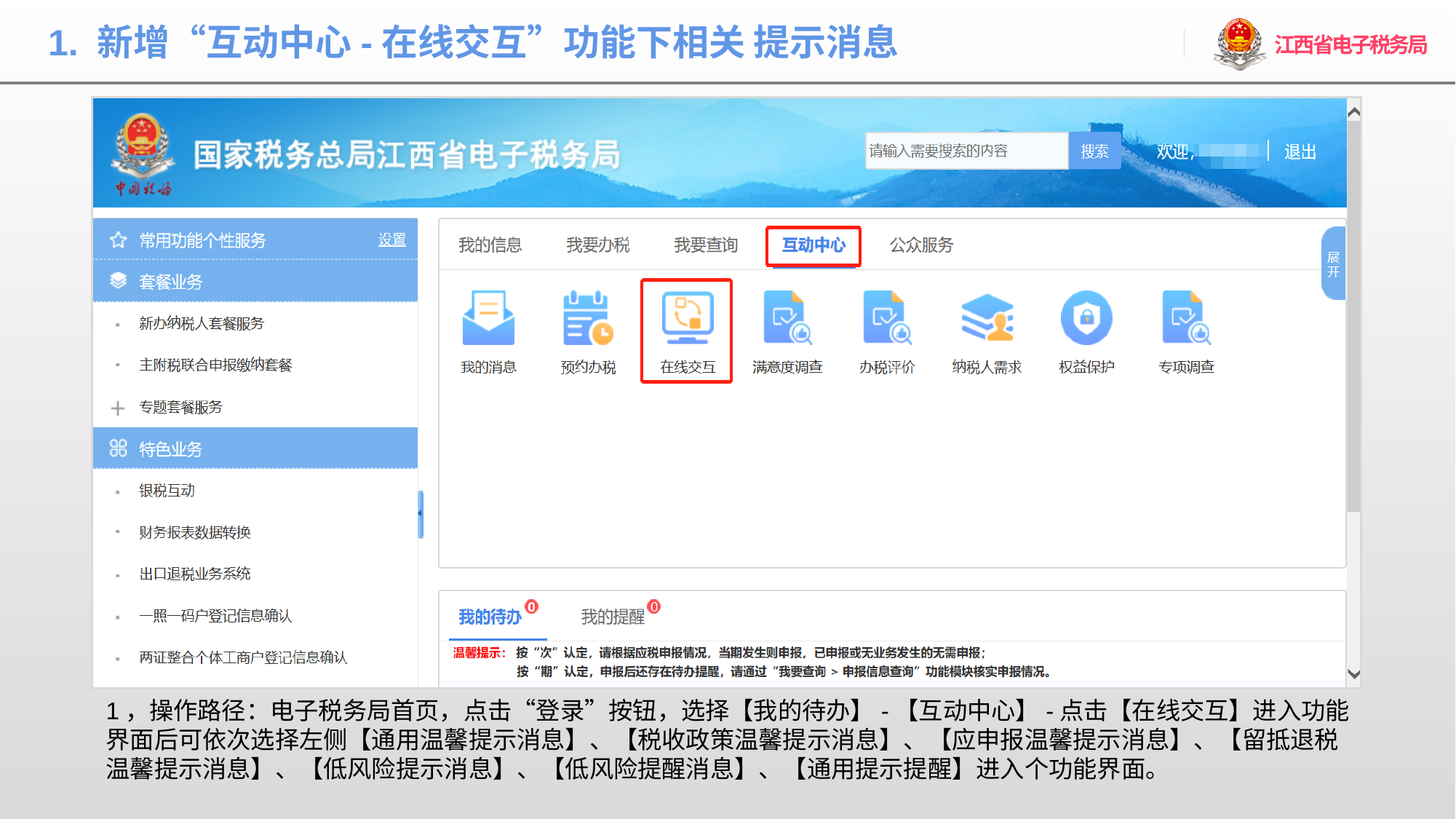

1. 新增“互动中心-在线交互”功能下相关 提示消息

1，操作路径：电子税务局首页，点击“登录”按钮，选择【我的待办】-【互动中心】-点击【在线交互】进入功能界面后可依次选择左侧【通用温馨提示消息】、【税收政策温馨提示消息】、【应申报温馨提示消息】、【留抵退税温馨提示消息】、【低风险提示消息】、【低风险提醒消息】、【通用提示提醒】进入个功能界面。